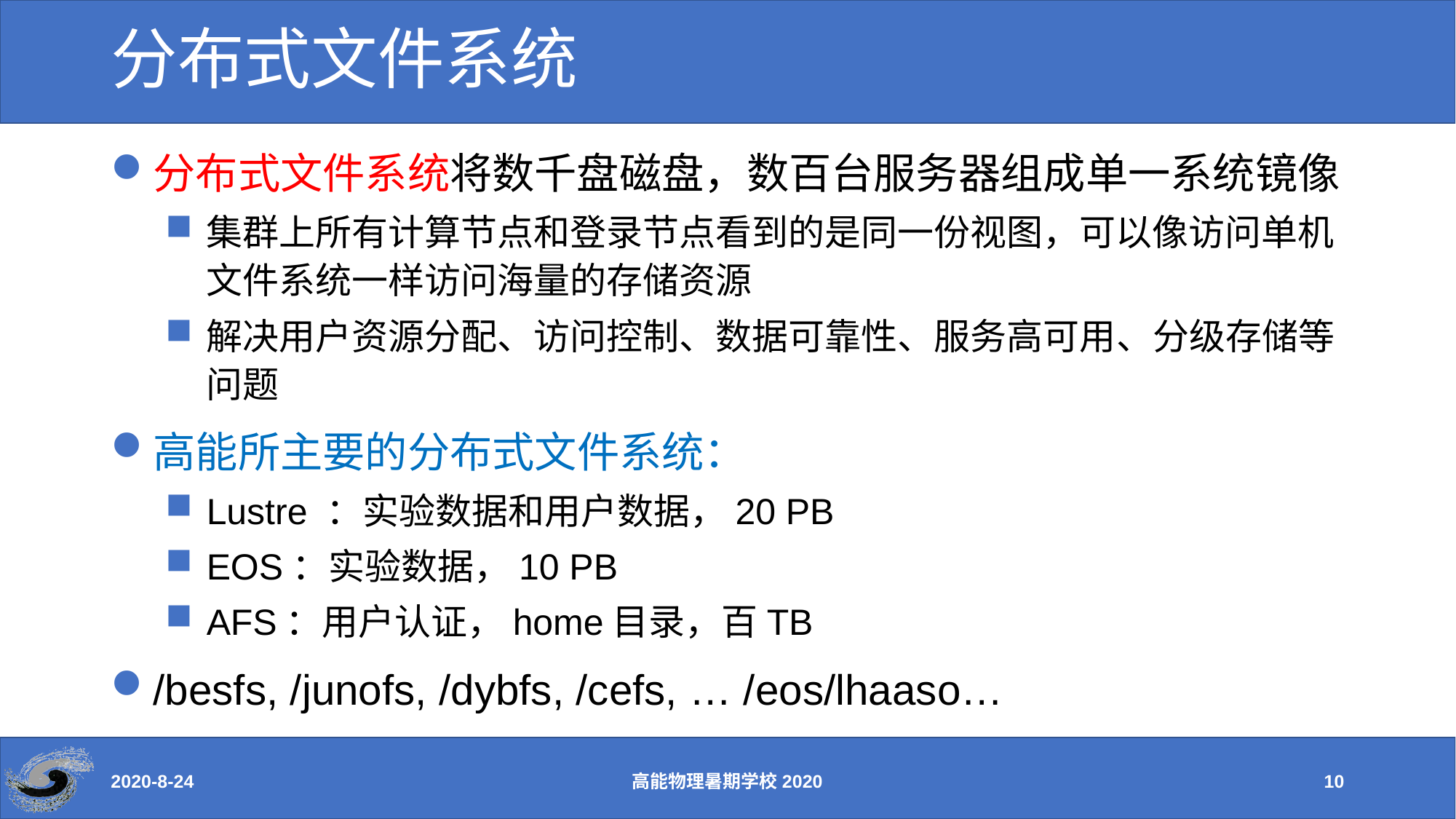

# 分布式文件系统
分布式文件系统将数千盘磁盘，数百台服务器组成单一系统镜像
集群上所有计算节点和登录节点看到的是同一份视图，可以像访问单机文件系统一样访问海量的存储资源
解决用户资源分配、访问控制、数据可靠性、服务高可用、分级存储等问题
高能所主要的分布式文件系统：
Lustre ：实验数据和用户数据，20 PB
EOS：实验数据，10 PB
AFS：用户认证，home目录，百TB
/besfs, /junofs, /dybfs, /cefs, … /eos/lhaaso…

2020-8-24
高能物理暑期学校2020
10